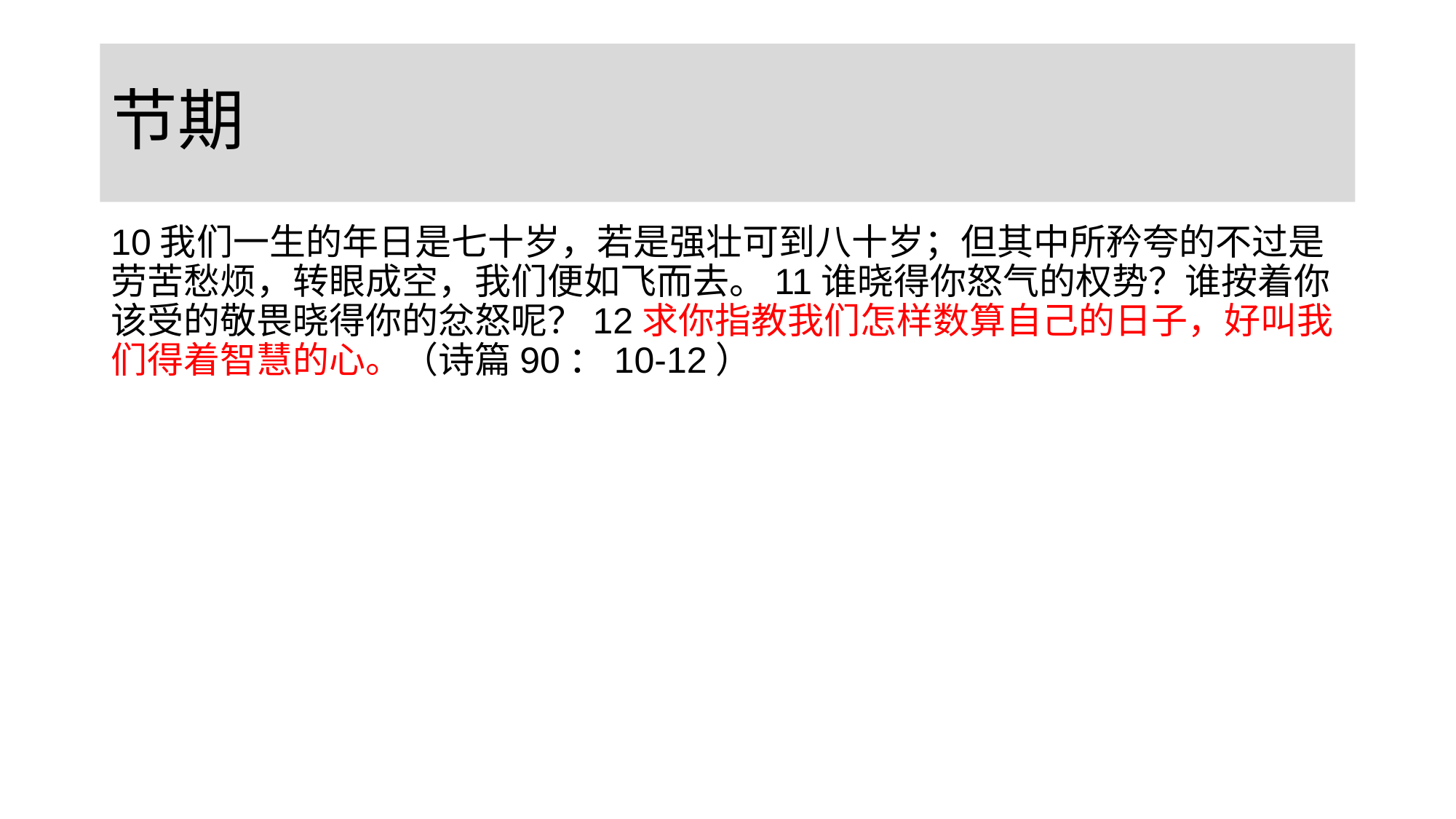

# 节期
10我们一生的年日是七十岁，若是强壮可到八十岁；但其中所矜夸的不过是劳苦愁烦，转眼成空，我们便如飞而去。11谁晓得你怒气的权势？谁按着你该受的敬畏晓得你的忿怒呢？12求你指教我们怎样数算自己的日子，好叫我们得着智慧的心。（诗篇90：10-12）